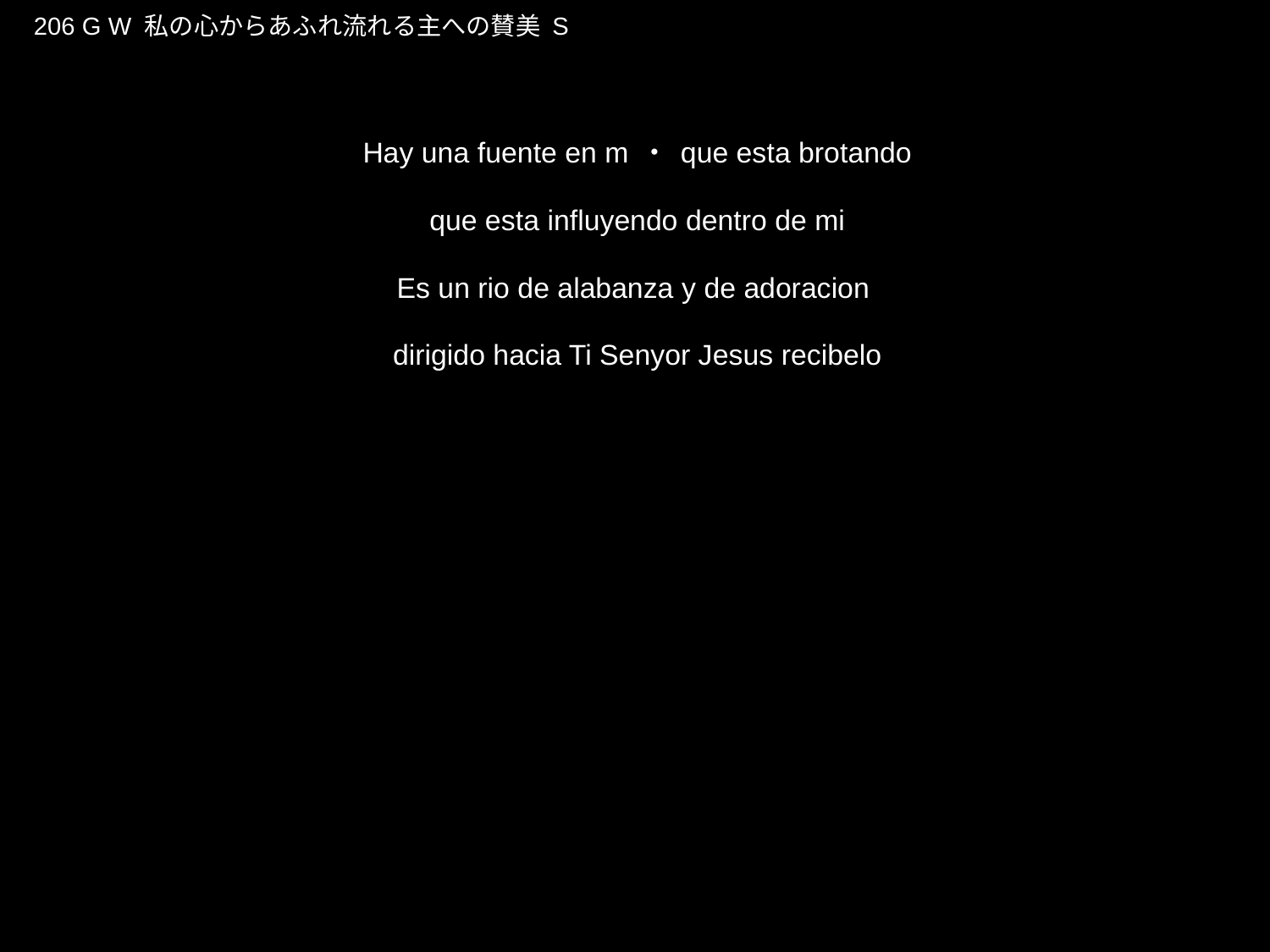

わたしのこころからあふれながれるしゅへのさんび
★W
206 G W 私の心からあふれ流れる主への賛美 S
★３
Hay una fuente en m・que esta brotando
que esta influyendo dentro de mi
Es un rio de alabanza y de adoracion
dirigido hacia Ti Senyor Jesus recibelo